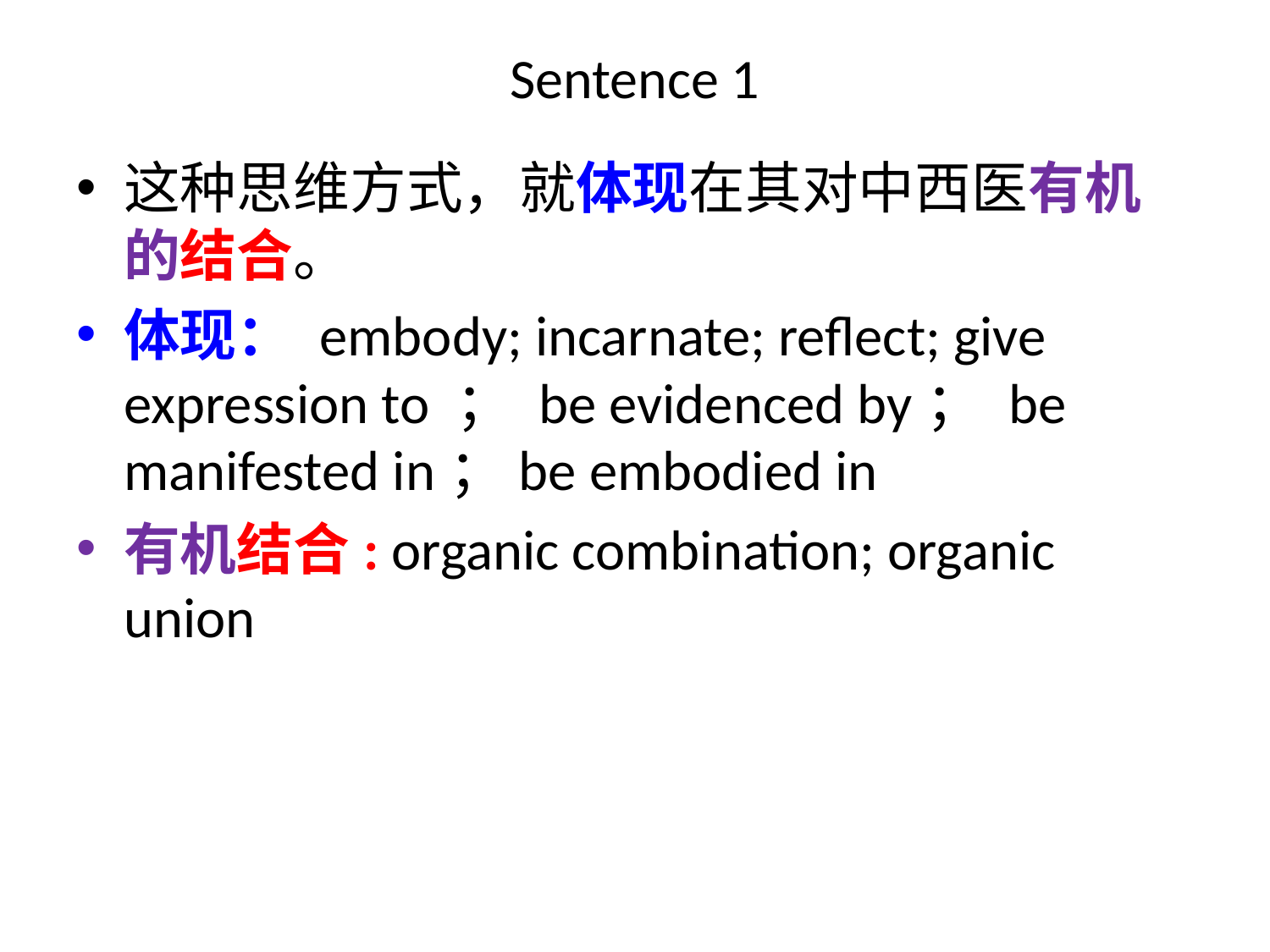

# Sentence 1
这种思维方式，就体现在其对中西医有机的结合。
体现： embody; incarnate; reflect; give expression to ； be evidenced by； be manifested in；be embodied in
有机结合: organic combination; organic union